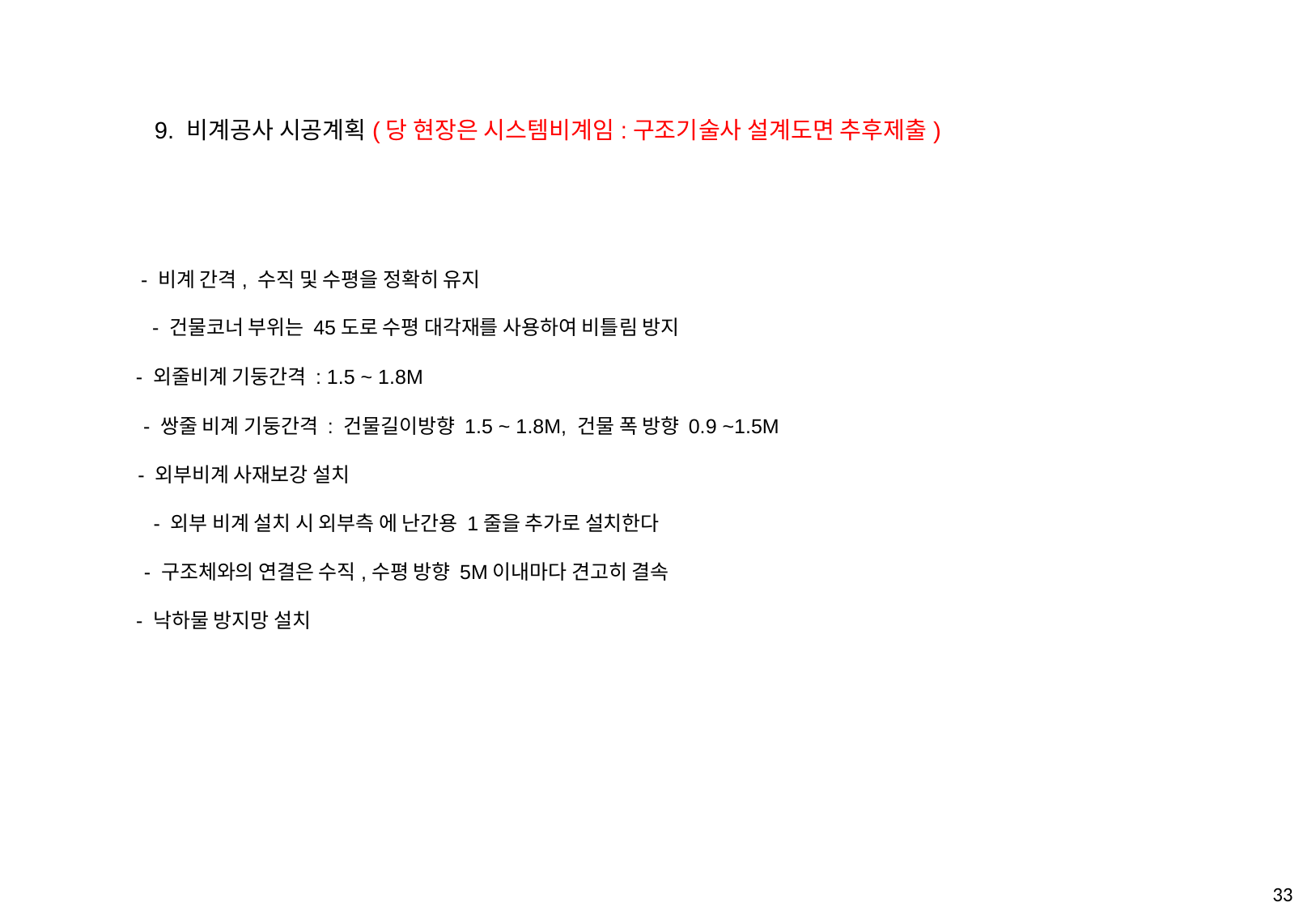

9. 비계공사 시공계획(당 현장은 시스템비계임:구조기술사 설계도면 추후제출)
- 비계 간격, 수직 및 수평을 정확히 유지
- 건물코너 부위는 45도로 수평 대각재를 사용하여 비틀림 방지
- 외줄비계 기둥간격 : 1.5 ~ 1.8M
- 쌍줄 비계 기둥간격 : 건물길이방향 1.5 ~ 1.8M, 건물 폭 방향 0.9 ~1.5M
- 외부비계 사재보강 설치
- 외부 비계 설치 시 외부측 에 난간용 1줄을 추가로 설치한다
- 구조체와의 연결은 수직,수평 방향 5M이내마다 견고히 결속
- 낙하물 방지망 설치